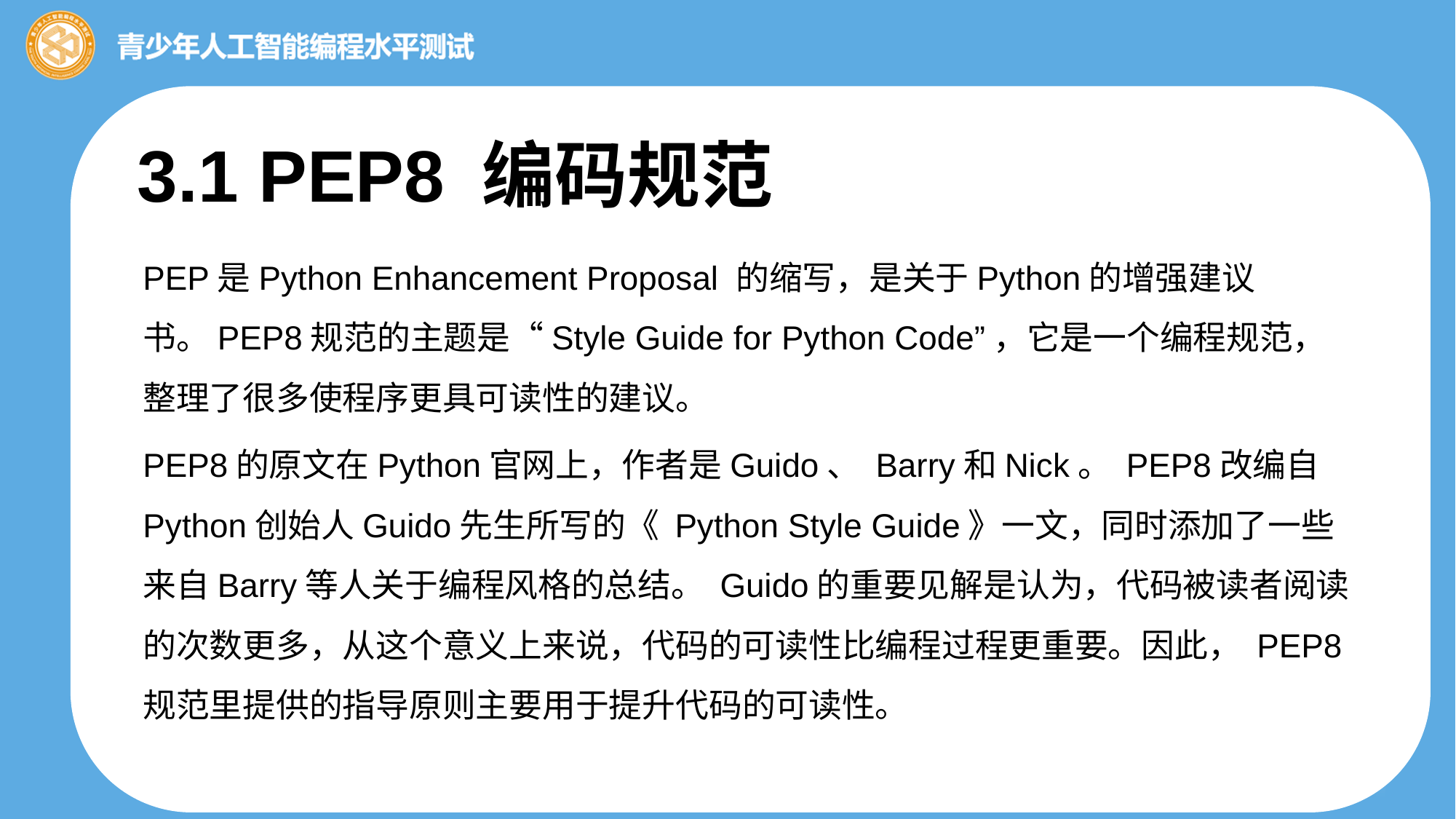

3.1 PEP8 编码规范
PEP是Python Enhancement Proposal 的缩写，是关于Python的增强建议书。PEP8规范的主题是“Style Guide for Python Code”，它是一个编程规范，整理了很多使程序更具可读性的建议。
PEP8的原文在Python官网上，作者是Guido、 Barry和Nick。 PEP8改编自Python创始人Guido先生所写的《 Python Style Guide》一文，同时添加了一些来自Barry等人关于编程风格的总结。 Guido的重要见解是认为，代码被读者阅读的次数更多，从这个意义上来说，代码的可读性比编程过程更重要。因此， PEP8规范里提供的指导原则主要用于提升代码的可读性。